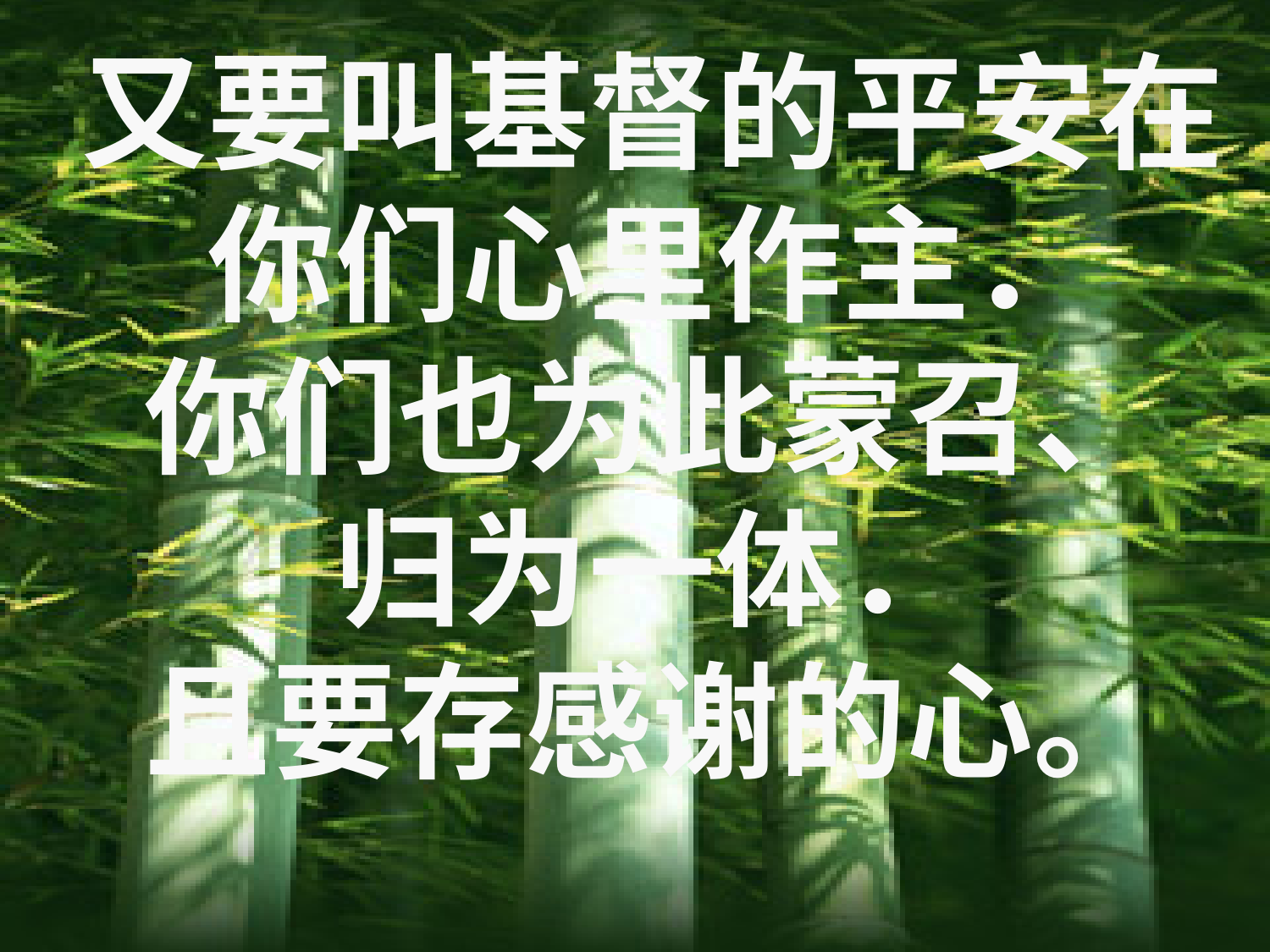

又要叫基督的平安在你们心里作主．
你们也为此蒙召、
归为一体．
且要存感谢的心。